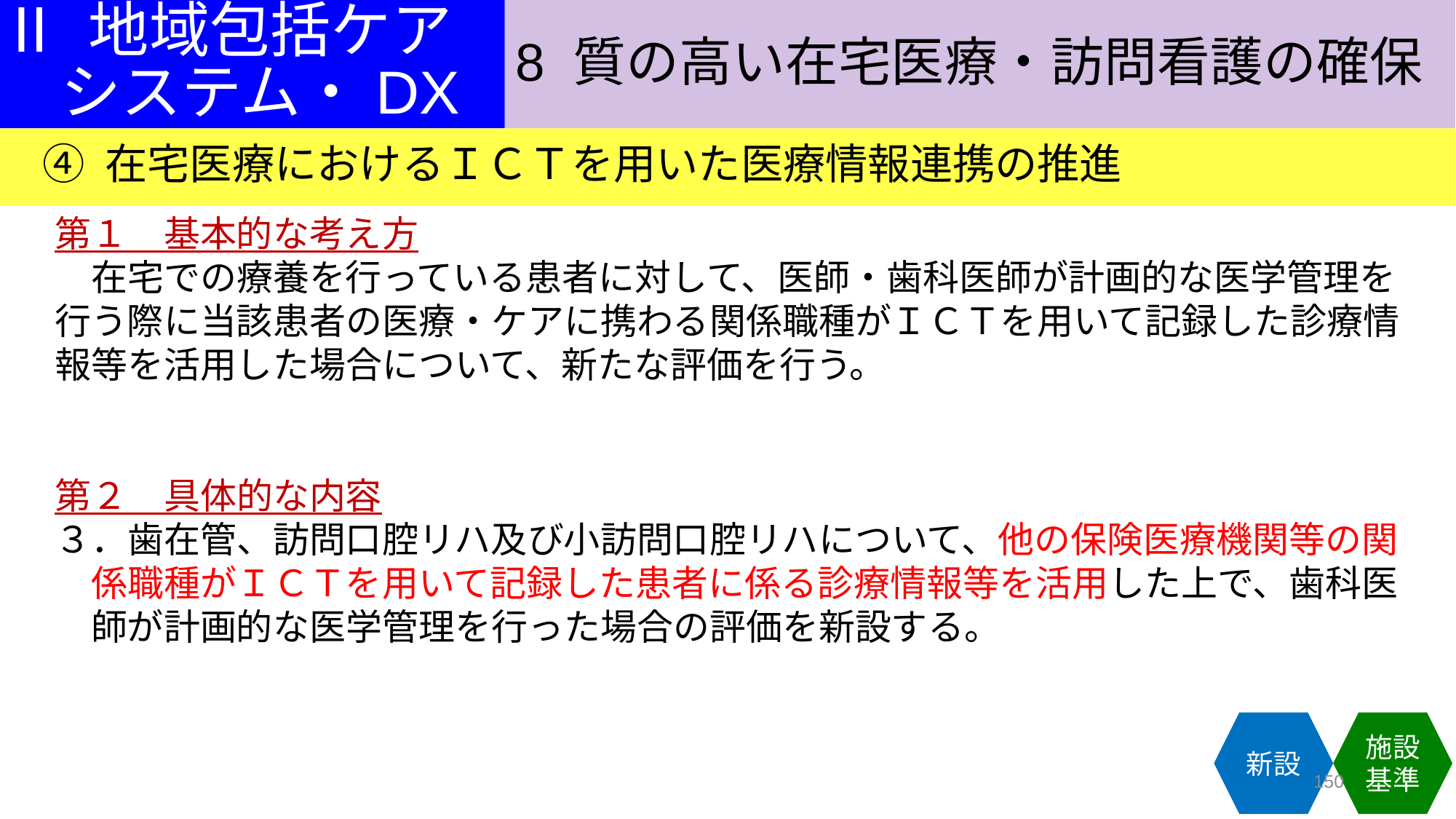

8 質の高い在宅医療・訪問看護の確保
Ⅱ 地域包括ケア
　システム・DX
④ 在宅医療におけるＩＣＴを用いた医療情報連携の推進
第１　基本的な考え方
　在宅での療養を行っている患者に対して、医師・歯科医師が計画的な医学管理を行う際に当該患者の医療・ケアに携わる関係職種がＩＣＴを用いて記録した診療情報等を活用した場合について、新たな評価を行う。

第２　具体的な内容
３．歯在管、訪問口腔リハ及び小訪問口腔リハについて、他の保険医療機関等の関
　係職種がＩＣＴを用いて記録した患者に係る診療情報等を活用した上で、歯科医
　師が計画的な医学管理を行った場合の評価を新設する。

新設
施設基準
150